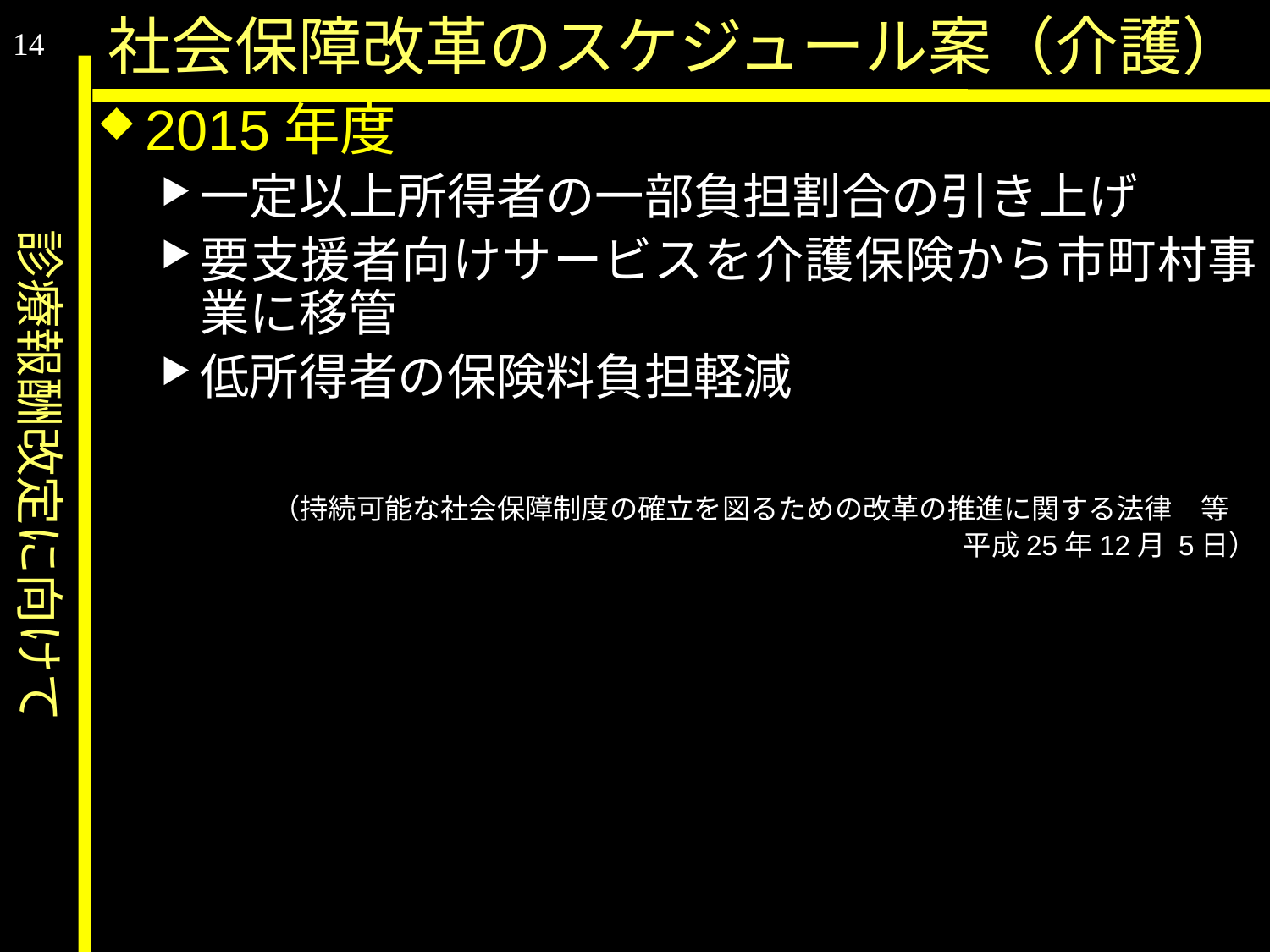

診療報酬改定に向けて
社会保障改革のスケジュール案（介護）
14

2015年度
一定以上所得者の一部負担割合の引き上げ
要支援者向けサービスを介護保険から市町村事業に移管
低所得者の保険料負担軽減

（持続可能な社会保障制度の確立を図るための改革の推進に関する法律　等
平成25年12月 5日）